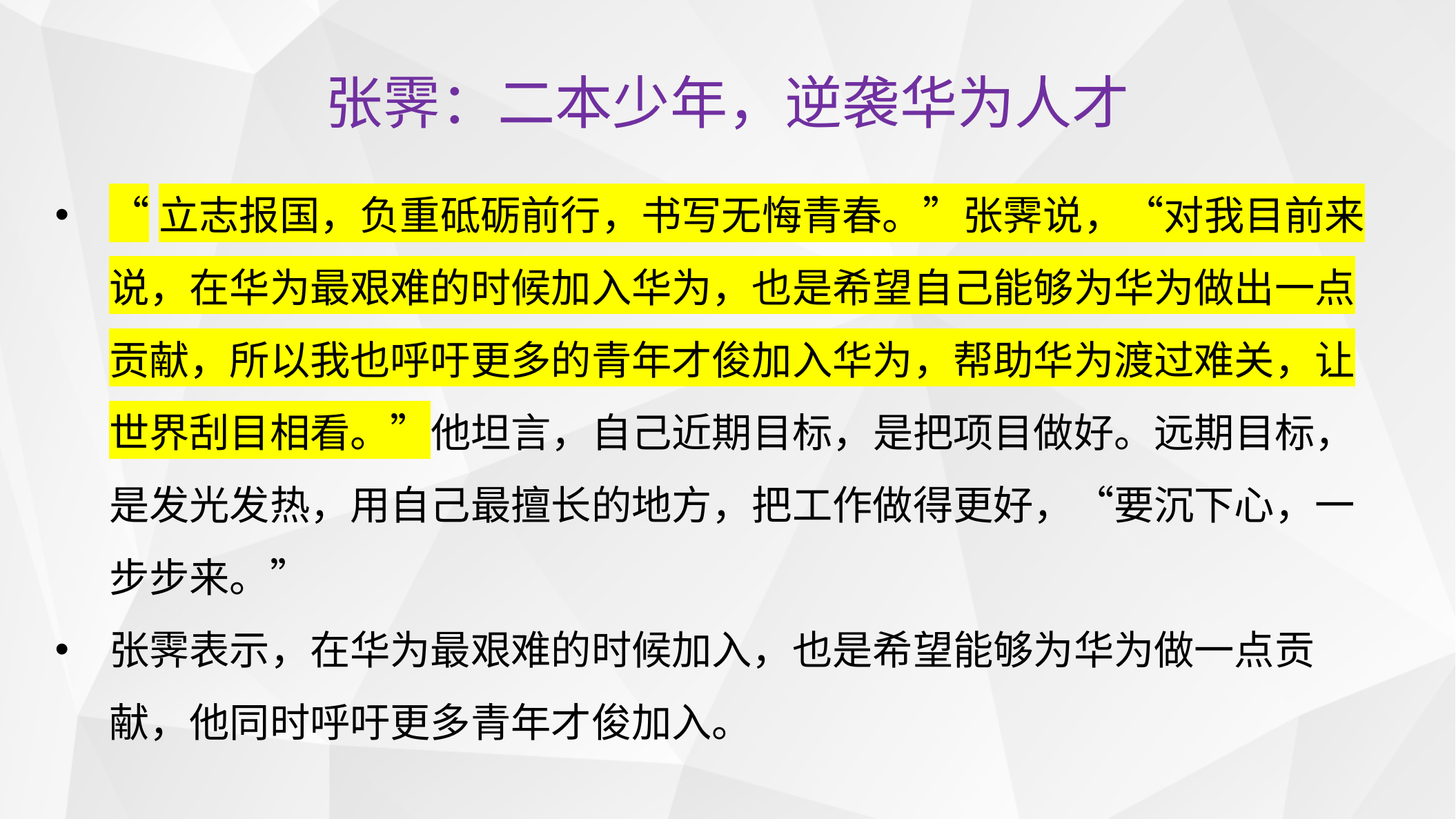

# 张霁：二本少年，逆袭华为人才
“立志报国，负重砥砺前行，书写无悔青春。”张霁说，“对我目前来说，在华为最艰难的时候加入华为，也是希望自己能够为华为做出一点贡献，所以我也呼吁更多的青年才俊加入华为，帮助华为渡过难关，让世界刮目相看。”他坦言，自己近期目标，是把项目做好。远期目标，是发光发热，用自己最擅长的地方，把工作做得更好，“要沉下心，一步步来。”
张霁表示，在华为最艰难的时候加入，也是希望能够为华为做一点贡献，他同时呼吁更多青年才俊加入。